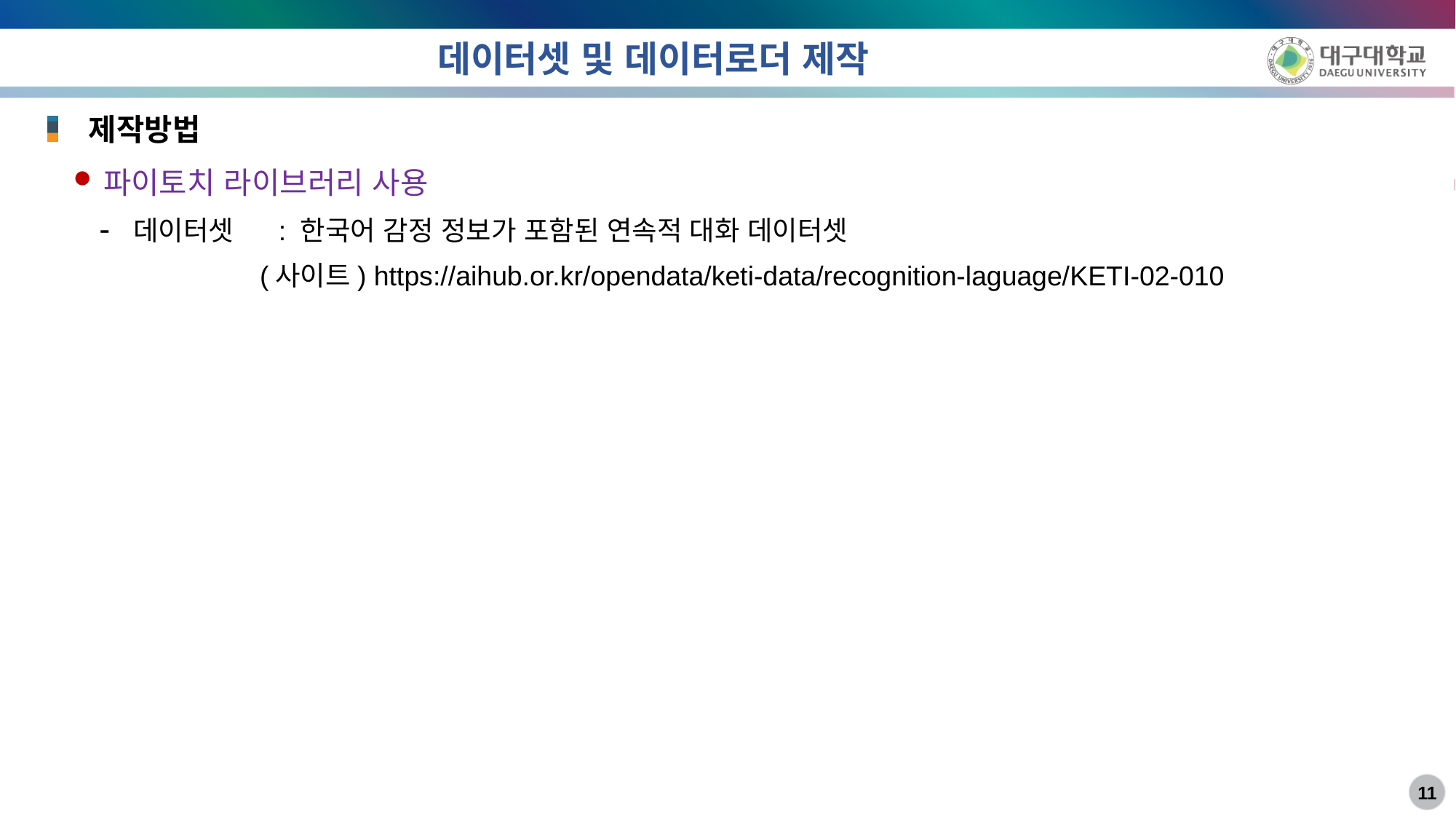

# 데이터셋 및 데이터로더 제작
제작방법
파이토치 라이브러리 사용
데이터셋     : 한국어 감정 정보가 포함된 연속적 대화 데이터셋
                     (사이트) https://aihub.or.kr/opendata/keti-data/recognition-laguage/KETI-02-010